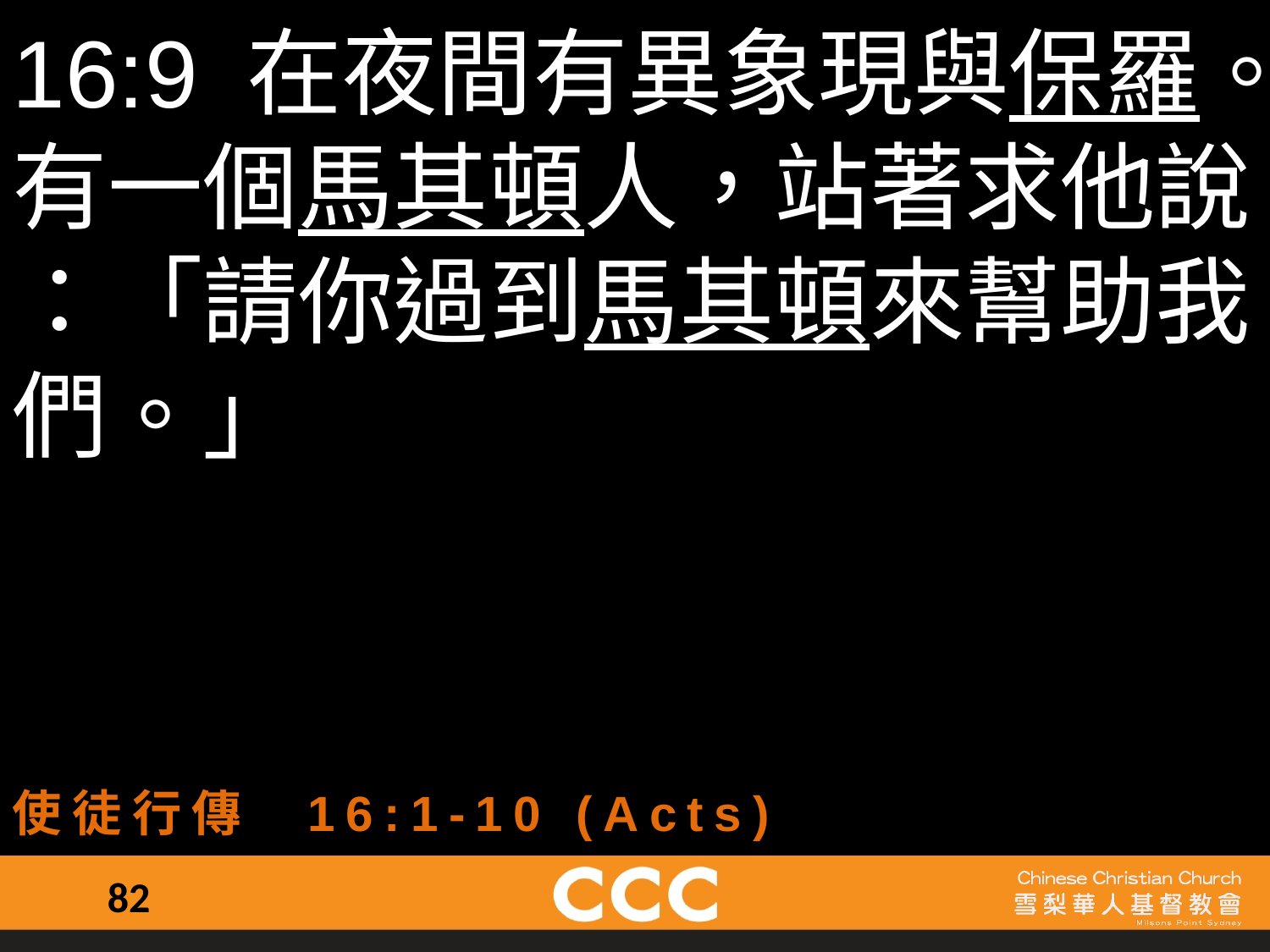

16:9 在夜間有異象現與保羅。有一個馬其頓人，站著求他說
：「請你過到馬其頓來幫助我們。」
使徒行傳  16:1-10 (Acts)
82